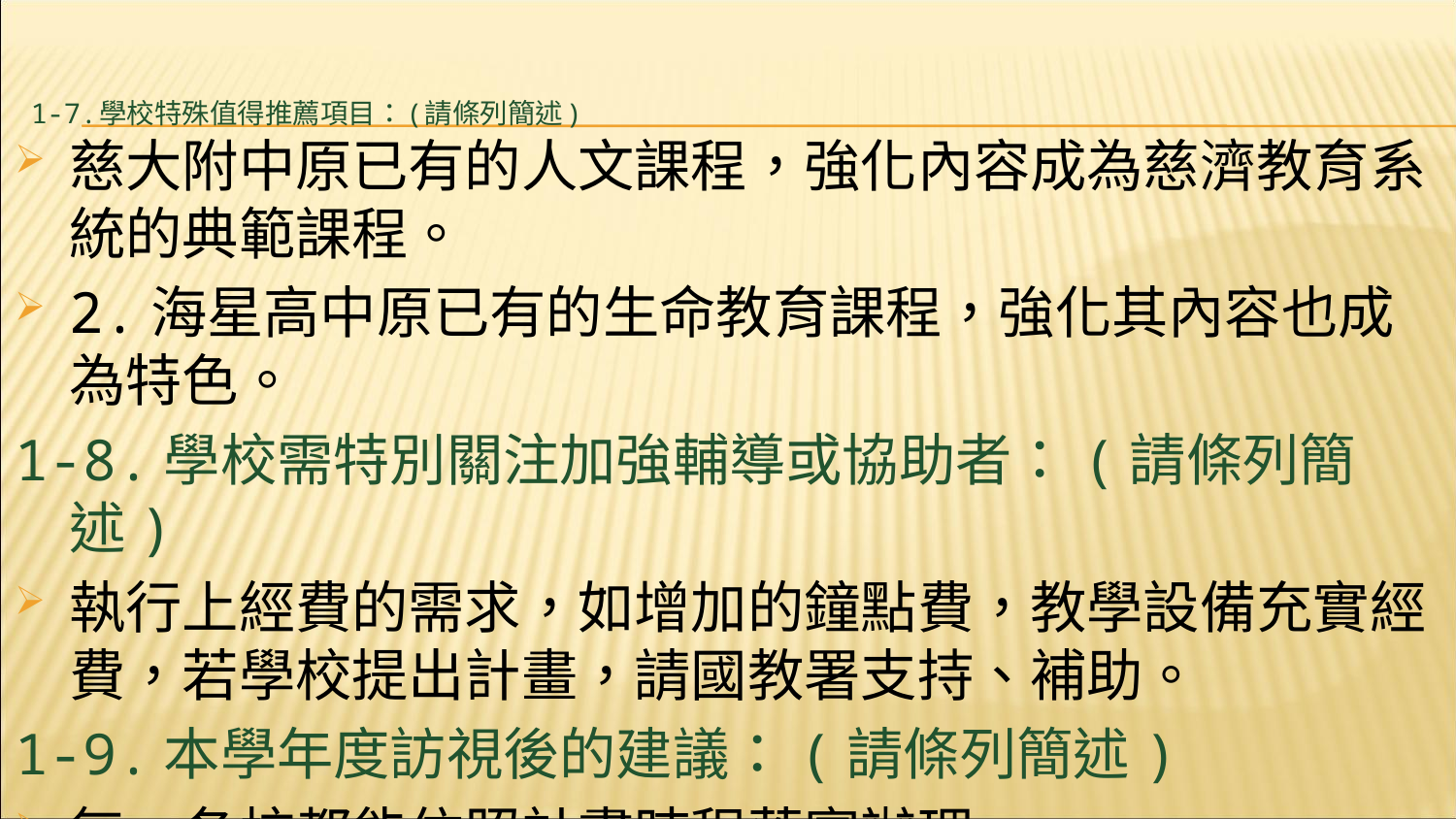

# 1-7.學校特殊值得推薦項目：(請條列簡述)
慈大附中原已有的人文課程，強化內容成為慈濟教育系統的典範課程。
2.海星高中原已有的生命教育課程，強化其內容也成為特色。
1-8.學校需特別關注加強輔導或協助者：(請條列簡述)
執行上經費的需求，如增加的鐘點費，教學設備充實經費，若學校提出計畫，請國教署支持、補助。
1-9.本學年度訪視後的建議：(請條列簡述)
無。各校都能依照計畫時程落實辦理。